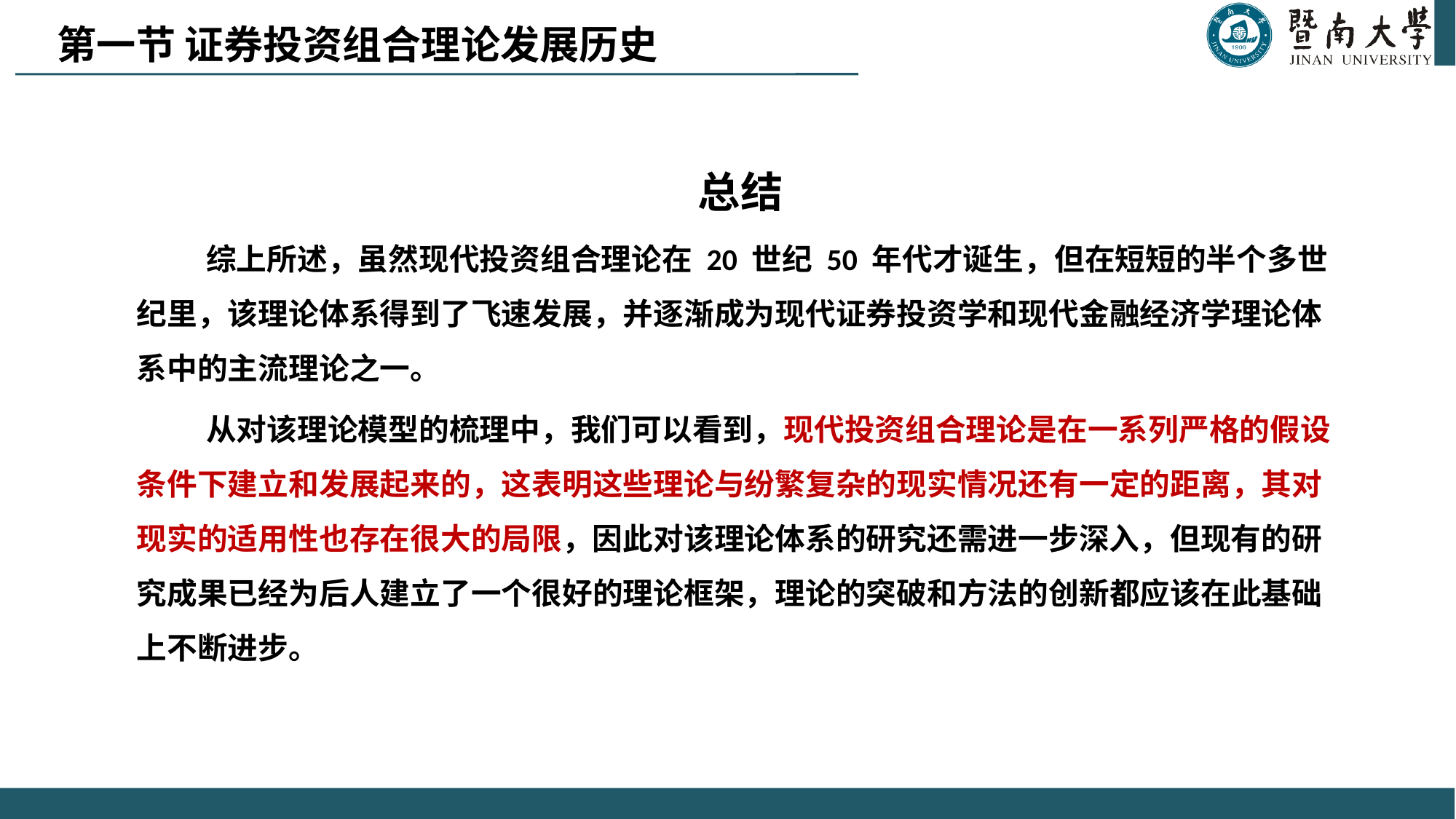

# 第一节 证券投资组合理论发展历史
总结
         综上所述，虽然现代投资组合理论在 20 世纪 50 年代才诞生，但在短短的半个多世纪里，该理论体系得到了飞速发展，并逐渐成为现代证券投资学和现代金融经济学理论体系中的主流理论之一。
         从对该理论模型的梳理中，我们可以看到，现代投资组合理论是在一系列严格的假设条件下建立和发展起来的，这表明这些理论与纷繁复杂的现实情况还有一定的距离，其对现实的适用性也存在很大的局限，因此对该理论体系的研究还需进一步深入，但现有的研究成果已经为后人建立了一个很好的理论框架，理论的突破和方法的创新都应该在此基础上不断进步。